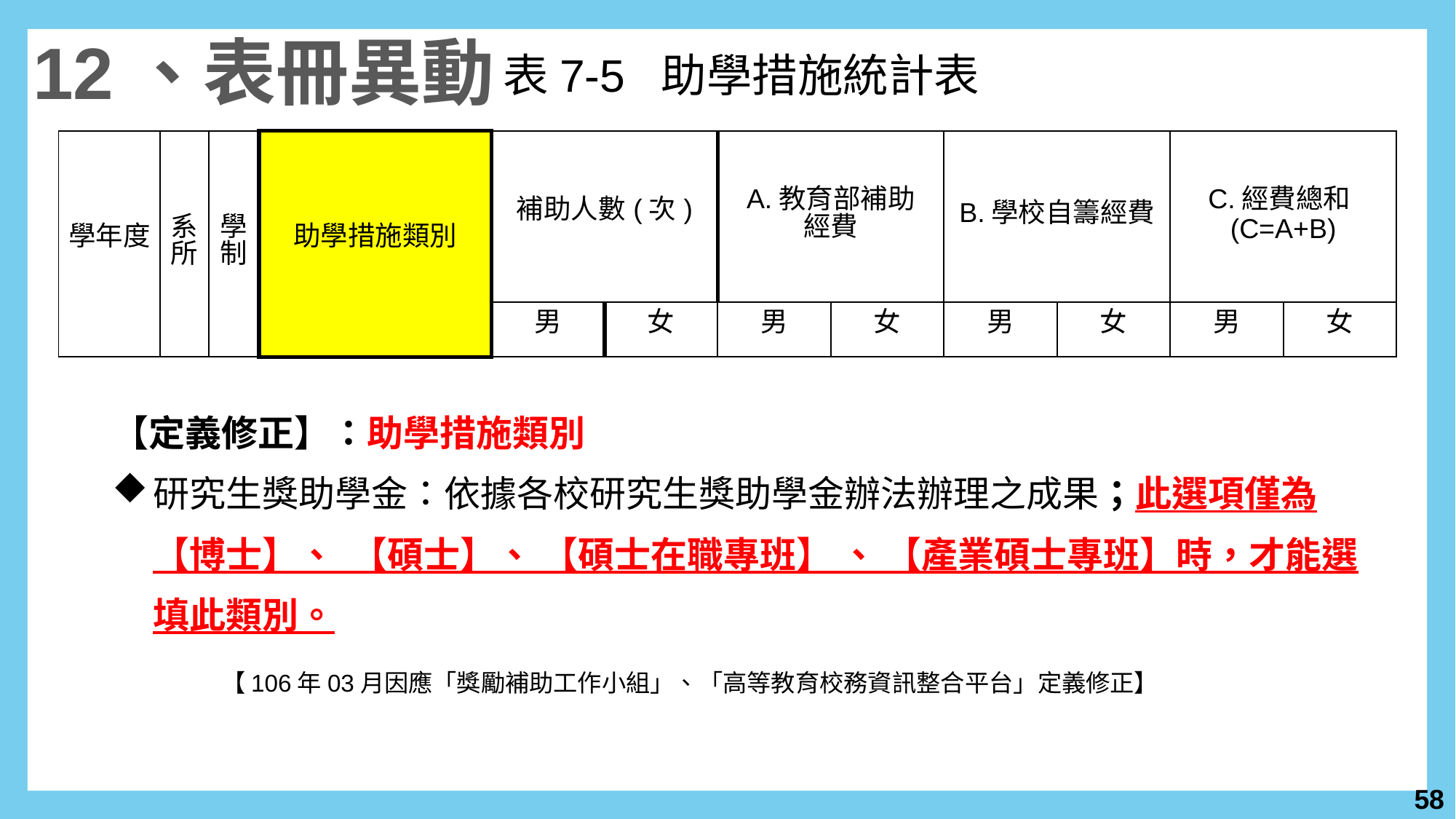

12、表冊異動
表7-5  助學措施統計表
| 學年度 | 系所 | 學制 | 助學措施類別 | 補助人數(次) |  | A.教育部補助 經費 |  | B.學校自籌經費 |  | C.經費總和(C=A+B) |  |
| --- | --- | --- | --- | --- | --- | --- | --- | --- | --- | --- | --- |
|  |  |  |  | 男 | 女 | 男 | 女 | 男 | 女 | 男 | 女 |
【定義修正】：助學措施類別
研究生獎助學金：依據各校研究生獎助學金辦法辦理之成果；此選項僅為【博士】、  【碩士】、 【碩士在職專班】 、 【產業碩士專班】時，才能選填此類別。
	【106年03月因應「獎勵補助工作小組」、「高等教育校務資訊整合平台」定義修正】
58